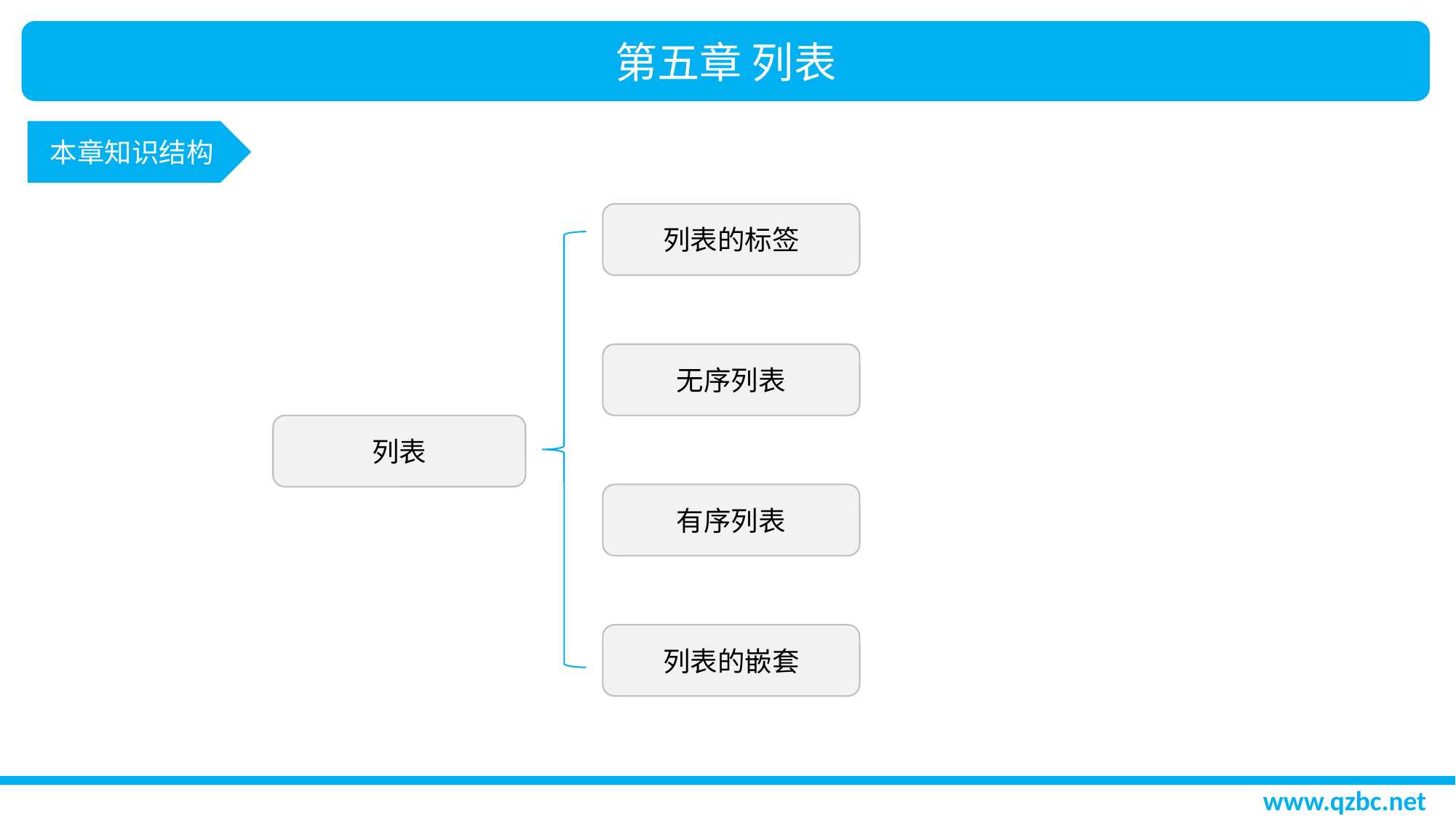

第五章 列表
本章知识结构
列表的标签

无序列表
列表
有序列表
列表的嵌套

www.qzbc.net